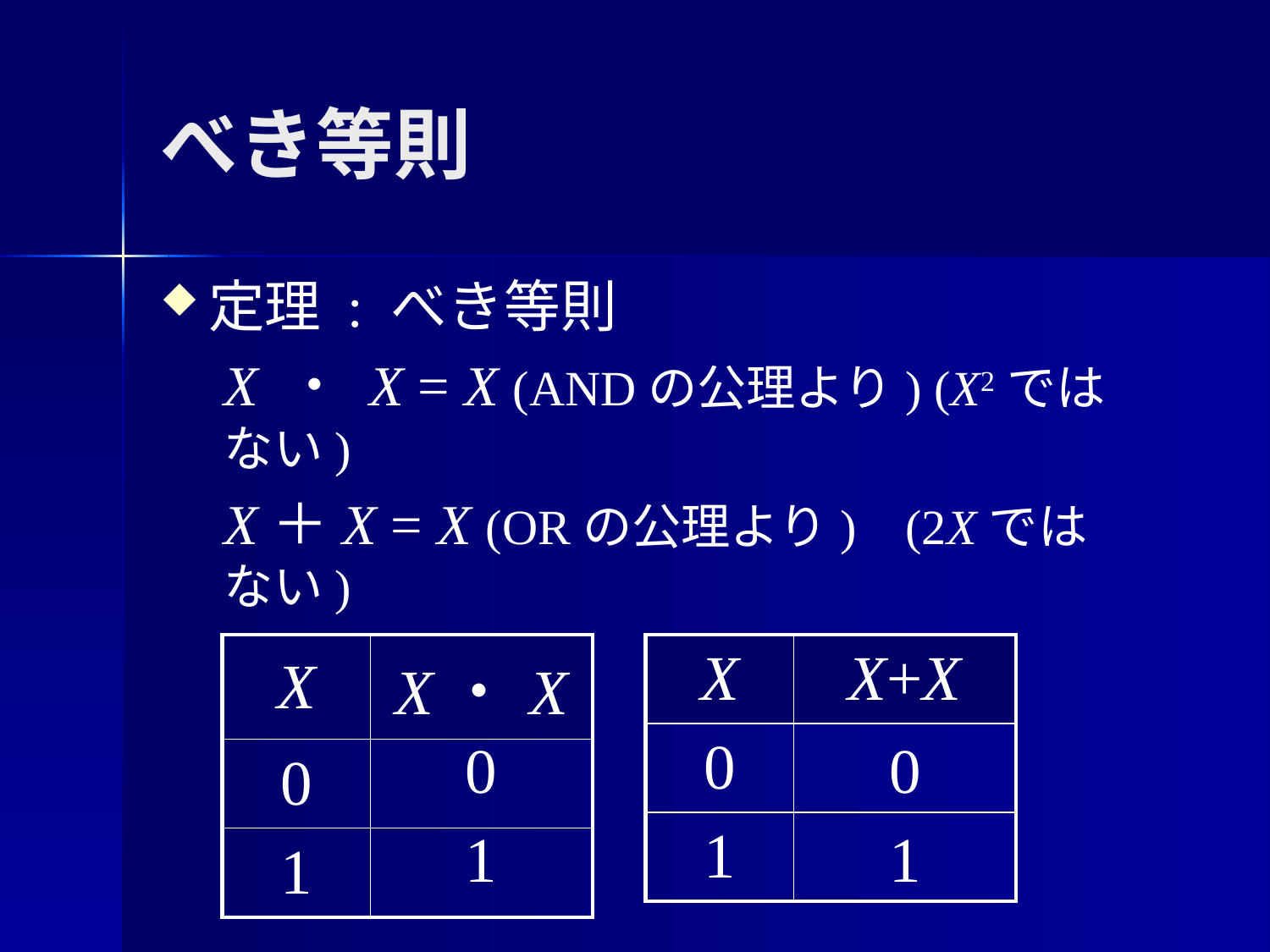

# べき等則
定理 : べき等則
X ・ X = X (ANDの公理より) (X2ではない)
X＋X = X (ORの公理より)    (2Xではない)
| X | X・X |
| --- | --- |
| 0 |  |
| 1 |  |
| X | X+X |
| --- | --- |
| 0 |  |
| 1 |  |
0
0
1
1